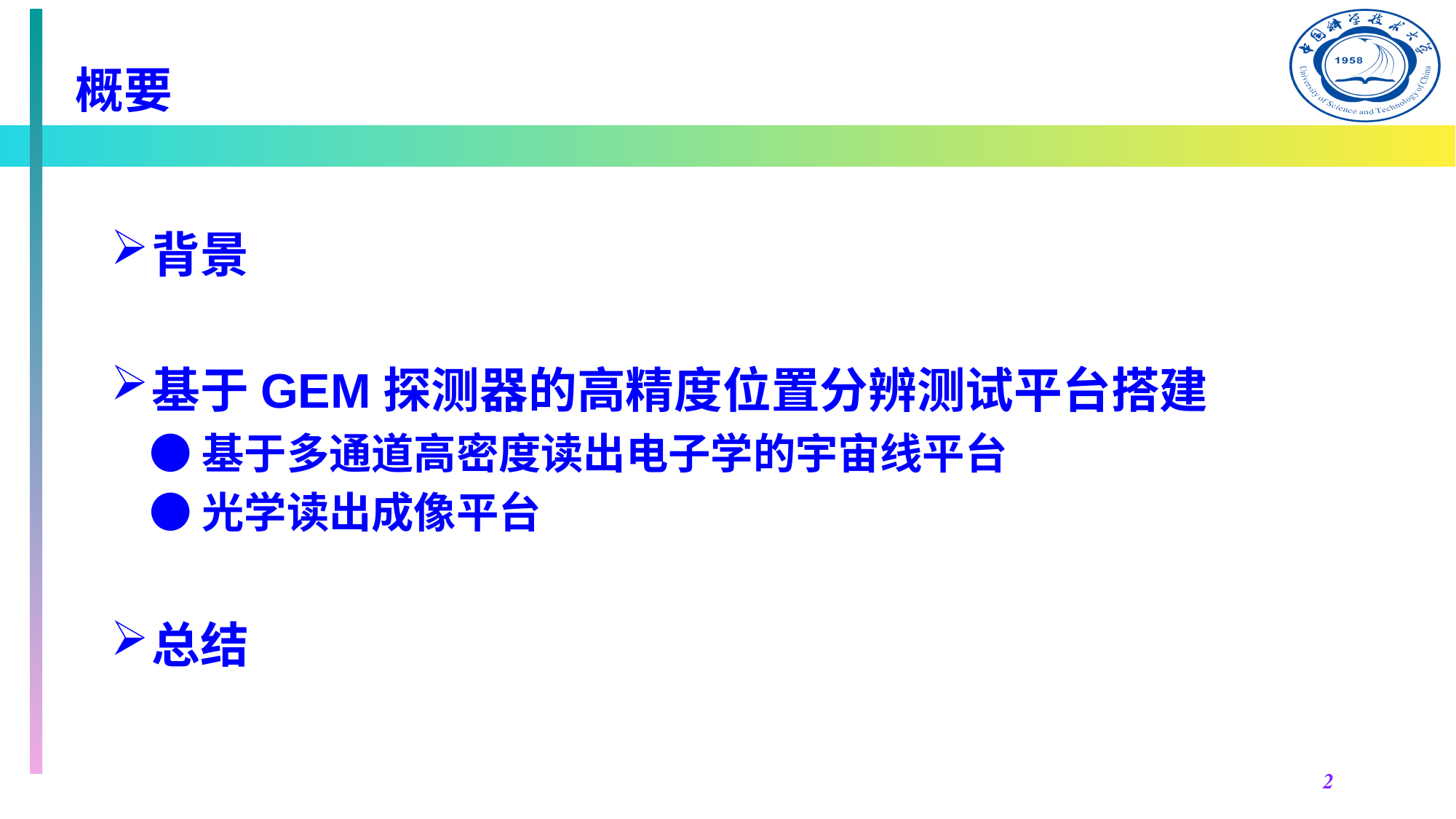

概要
背景

基于GEM探测器的高精度位置分辨测试平台搭建
    ●基于多通道高密度读出电子学的宇宙线平台
    ●光学读出成像平台

总结